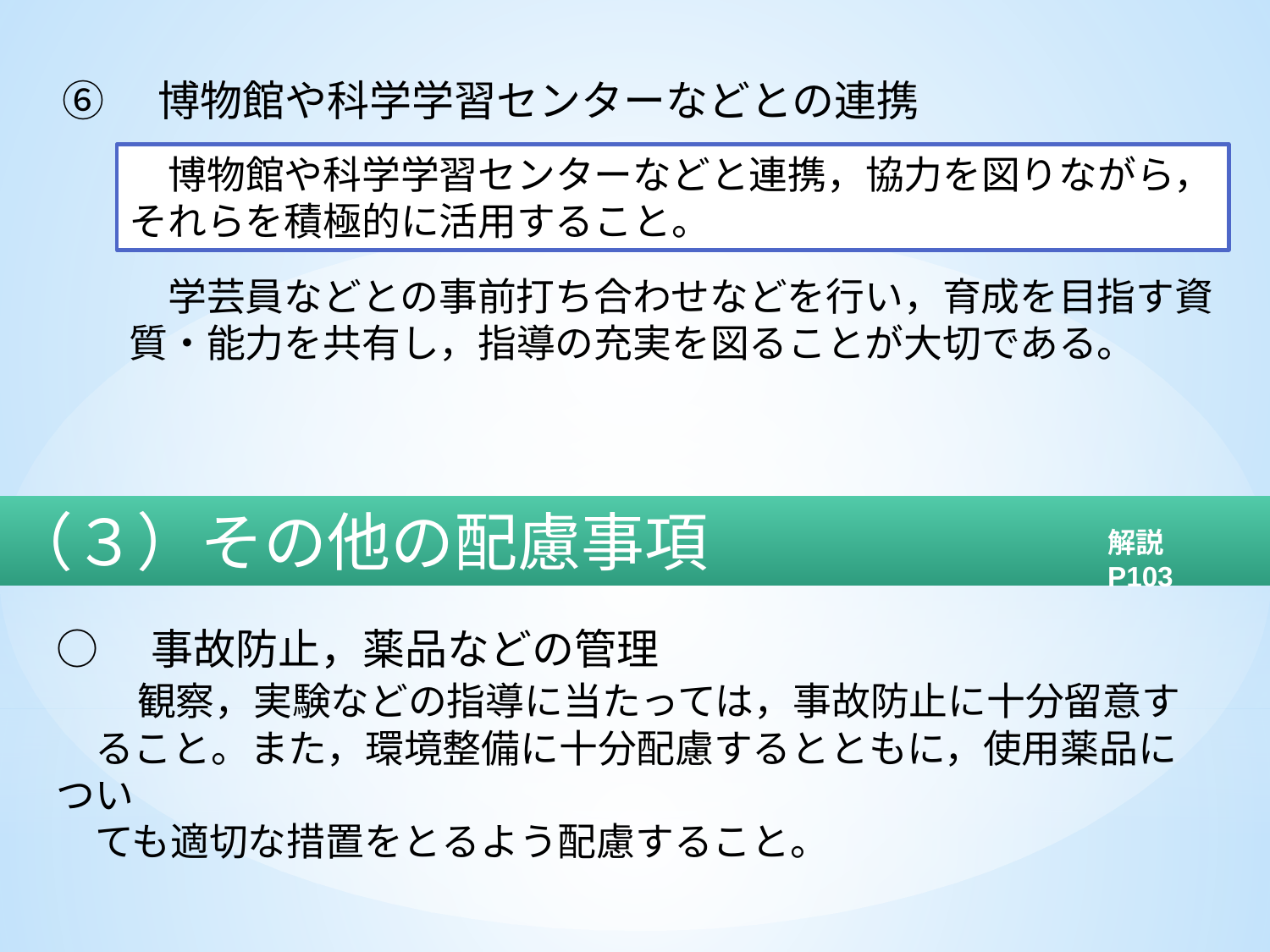

⑥　博物館や科学学習センターなどとの連携

　博物館や科学学習センターなどと連携，協力を図りながら，それらを積極的に活用すること。
　学芸員などとの事前打ち合わせなどを行い，育成を目指す資質・能力を共有し，指導の充実を図ることが大切である。
（３）その他の配慮事項
解説　P103
○　事故防止，薬品などの管理
　　観察，実験などの指導に当たっては，事故防止に十分留意す
　ること。また，環境整備に十分配慮するとともに，使用薬品につい
　ても適切な措置をとるよう配慮すること。